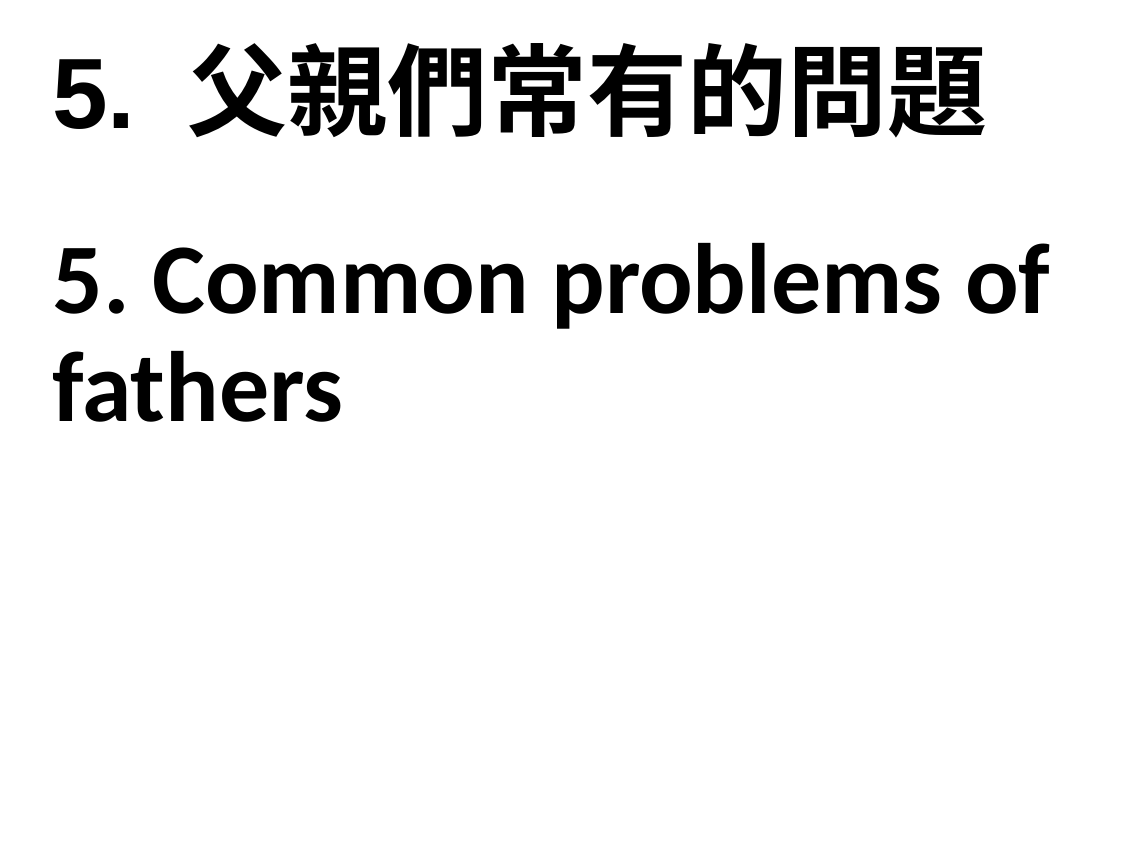

5. 父親們常有的問題

5. Common problems of fathers